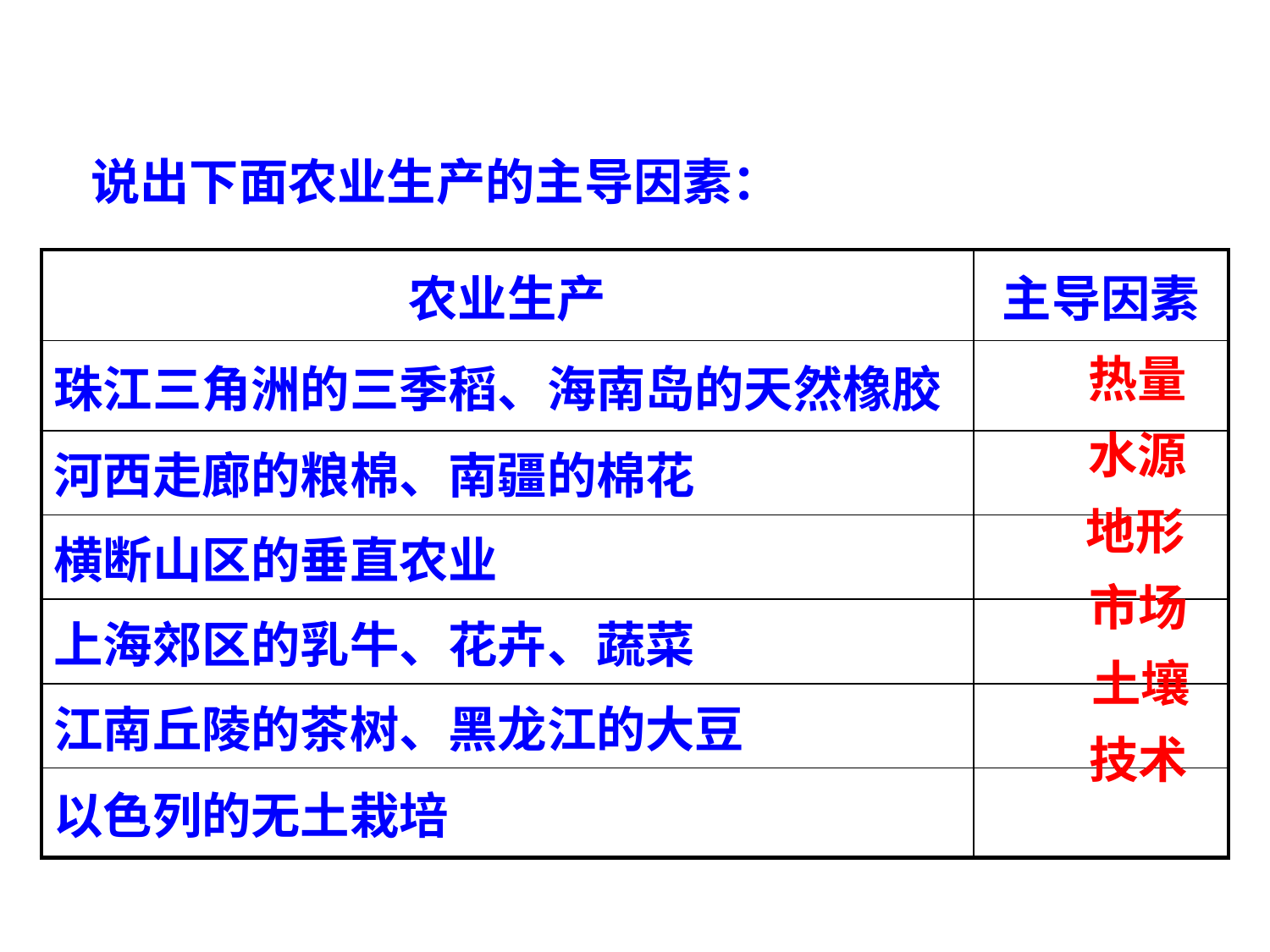

说出下面农业生产的主导因素：
| 农业生产 | 主导因素 |
| --- | --- |
| 珠江三角洲的三季稻、海南岛的天然橡胶 |  |
| 河西走廊的粮棉、南疆的棉花 |  |
| 横断山区的垂直农业 |  |
| 上海郊区的乳牛、花卉、蔬菜 |  |
| 江南丘陵的茶树、黑龙江的大豆 |  |
| 以色列的无土栽培 |  |
热量
水源
地形
市场
土壤
技术